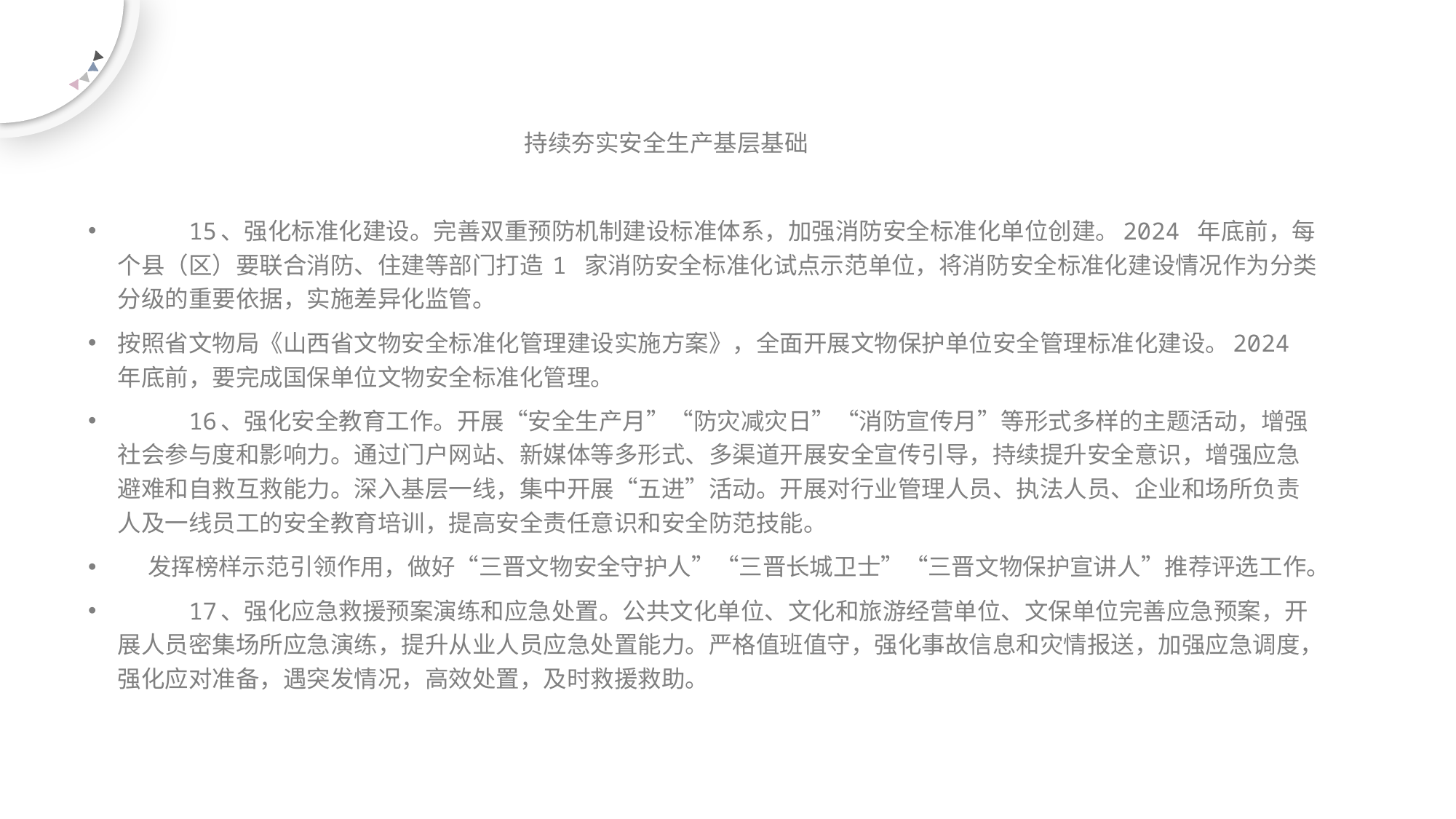

持续夯实安全生产基层基础

     15、强化标准化建设。完善双重预防机制建设标准体系，加强消防安全标准化单位创建。2024 年底前，每个县（区）要联合消防、住建等部门打造 1 家消防安全标准化试点示范单位，将消防安全标准化建设情况作为分类分级的重要依据，实施差异化监管。
按照省文物局《山西省文物安全标准化管理建设实施方案》，全面开展文物保护单位安全管理标准化建设。2024 年底前，要完成国保单位文物安全标准化管理。
     16、强化安全教育工作。开展“安全生产月”“防灾减灾日”“消防宣传月”等形式多样的主题活动，增强社会参与度和影响力。通过门户网站、新媒体等多形式、多渠道开展安全宣传引导，持续提升安全意识，增强应急避难和自救互救能力。深入基层一线，集中开展“五进”活动。开展对行业管理人员、执法人员、企业和场所负责人及一线员工的安全教育培训，提高安全责任意识和安全防范技能。
     发挥榜样示范引领作用，做好“三晋文物安全守护人”“三晋长城卫士”“三晋文物保护宣讲人”推荐评选工作。
     17、强化应急救援预案演练和应急处置。公共文化单位、文化和旅游经营单位、文保单位完善应急预案，开展人员密集场所应急演练，提升从业人员应急处置能力。严格值班值守，强化事故信息和灾情报送，加强应急调度，强化应对准备，遇突发情况，高效处置，及时救援救助。